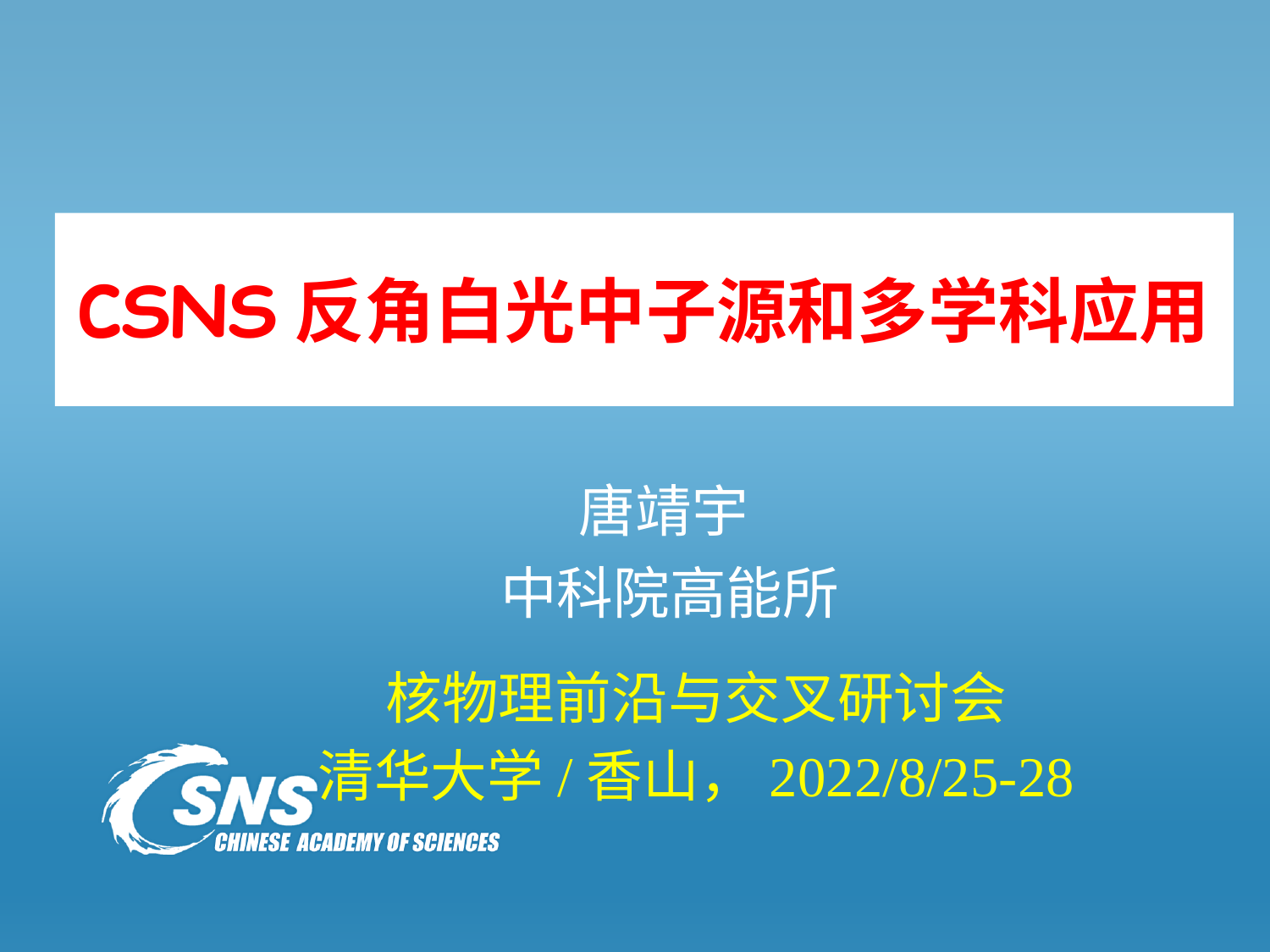

# CSNS反角白光中子源和多学科应用
唐靖宇
中科院高能所
核物理前沿与交叉研讨会
清华大学/香山，2022/8/25-28